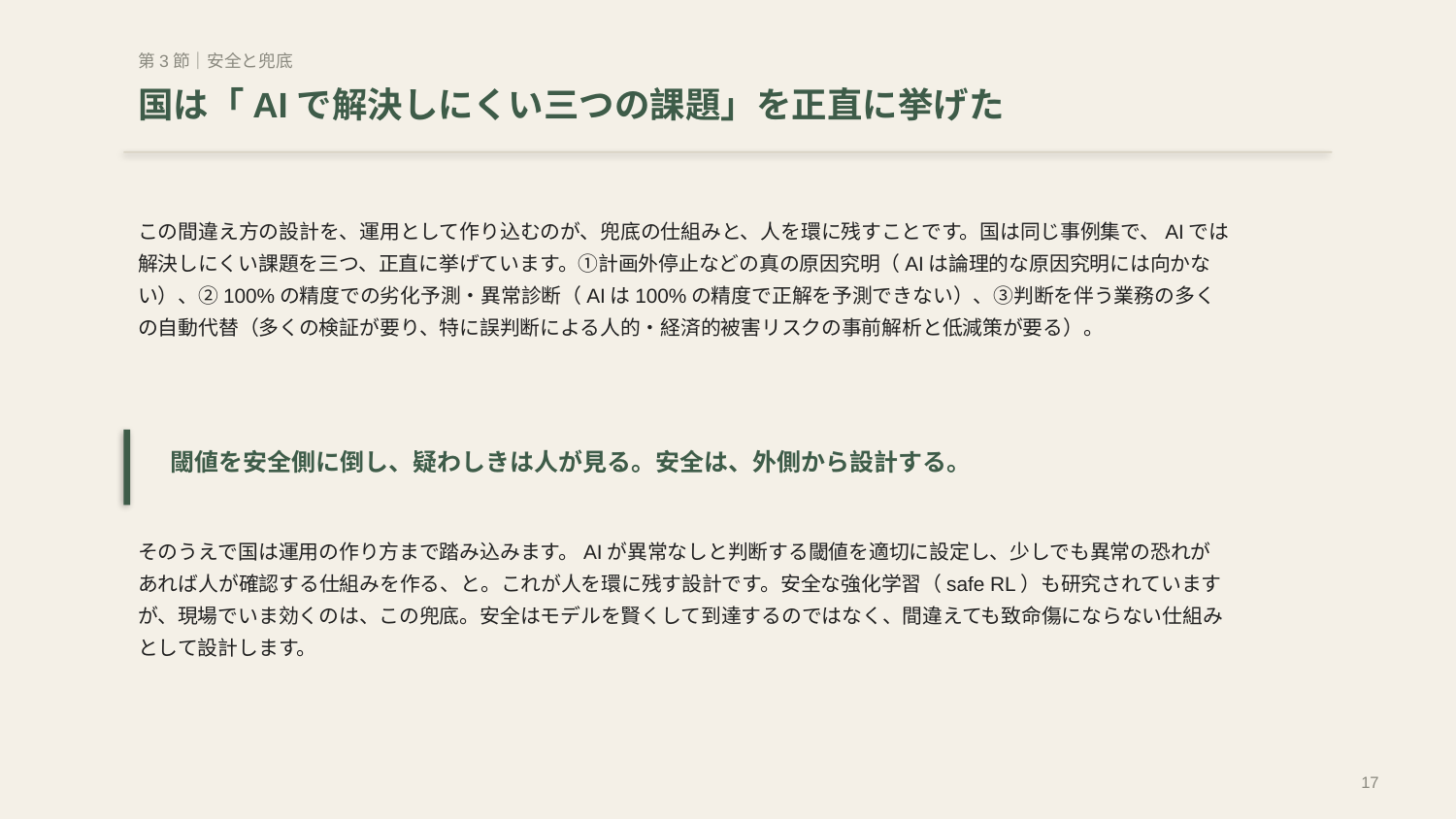

第3節｜安全と兜底
国は「AIで解決しにくい三つの課題」を正直に挙げた

この間違え方の設計を、運用として作り込むのが、兜底の仕組みと、人を環に残すことです。国は同じ事例集で、AIでは解決しにくい課題を三つ、正直に挙げています。①計画外停止などの真の原因究明（AIは論理的な原因究明には向かない）、②100%の精度での劣化予測・異常診断（AIは100%の精度で正解を予測できない）、③判断を伴う業務の多くの自動代替（多くの検証が要り、特に誤判断による人的・経済的被害リスクの事前解析と低減策が要る）。

閾値を安全側に倒し、疑わしきは人が見る。安全は、外側から設計する。
そのうえで国は運用の作り方まで踏み込みます。AIが異常なしと判断する閾値を適切に設定し、少しでも異常の恐れがあれば人が確認する仕組みを作る、と。これが人を環に残す設計です。安全な強化学習（safe RL）も研究されていますが、現場でいま効くのは、この兜底。安全はモデルを賢くして到達するのではなく、間違えても致命傷にならない仕組みとして設計します。
17